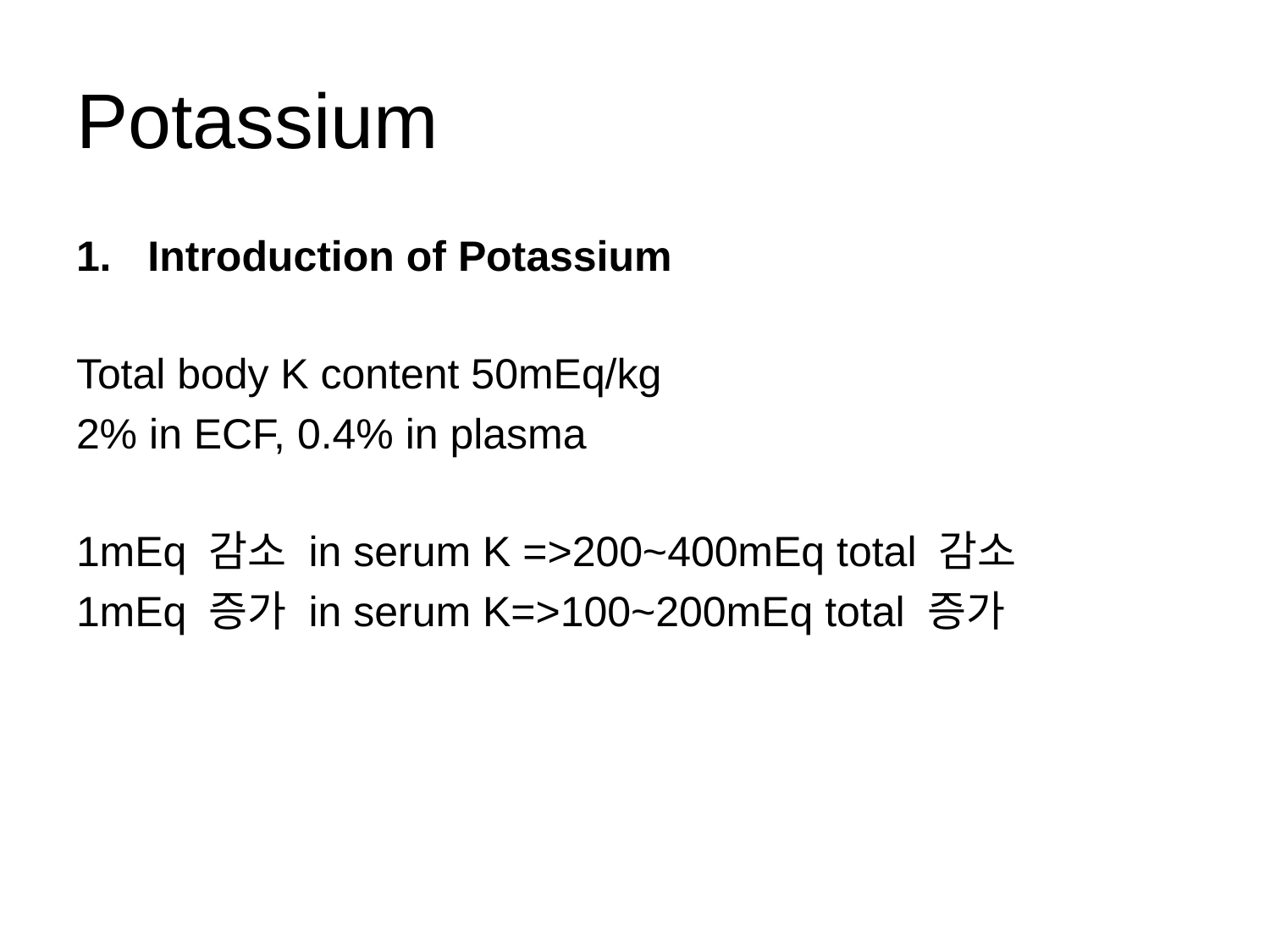

# Potassium
Introduction of Potassium

Total body K content 50mEq/kg
2% in ECF, 0.4% in plasma

1mEq 감소 in serum K =>200~400mEq total 감소
1mEq 증가 in serum K=>100~200mEq total 증가